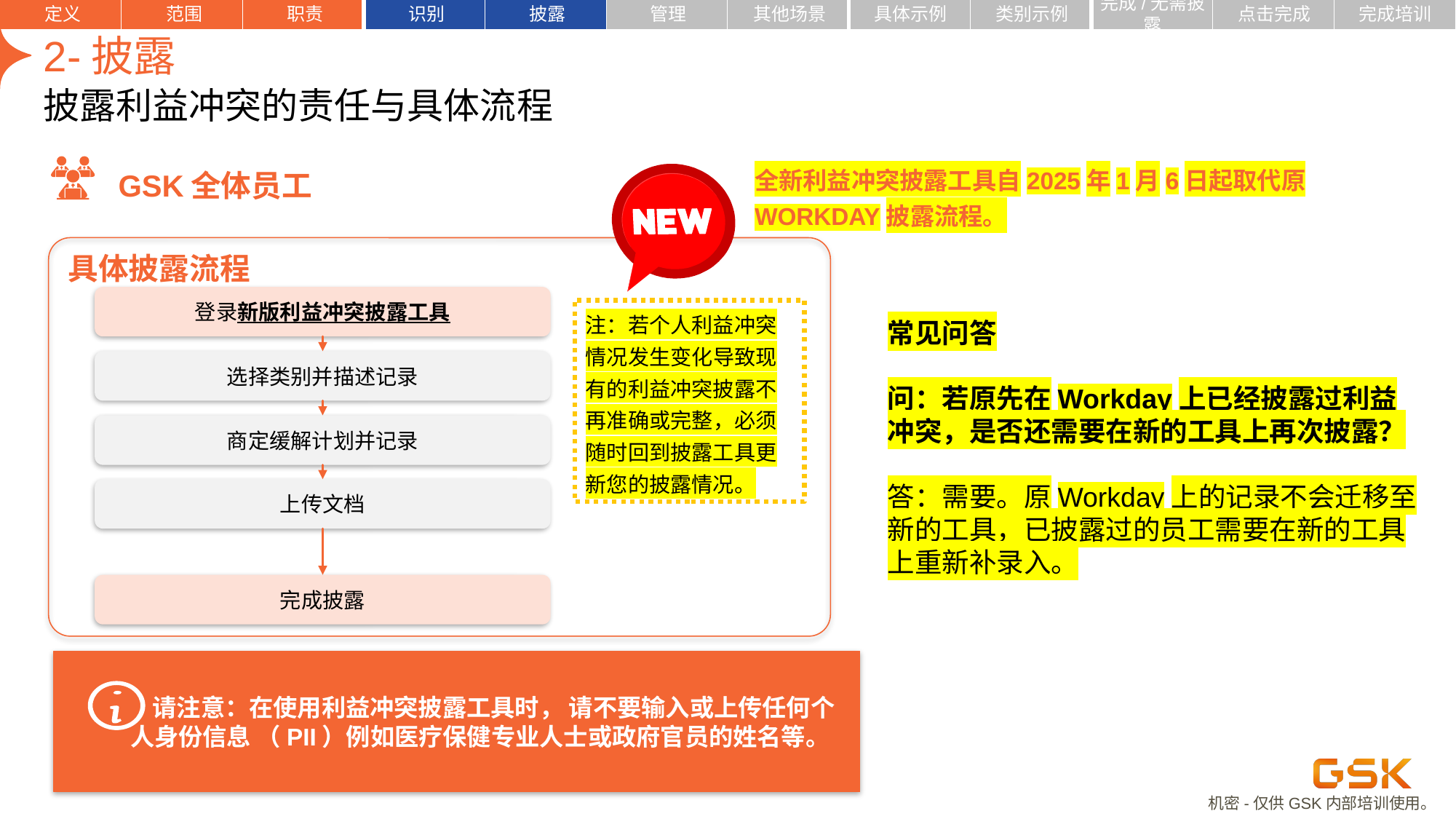

定义
范围
职责
识别
披露
管理
其他场景
具体示例
类别示例
点击完成
完成培训
完成/无需披露
|  |  |  |  |  |  |  |  |  |  |  |  |
| --- | --- | --- | --- | --- | --- | --- | --- | --- | --- | --- | --- |
# 2-披露
披露利益冲突的责任与具体流程
全新利益冲突披露工具自2025年1月6日起取代原WORKDAY披露流程。
| GSK全体员工 |
| --- |

| 具体披露流程 |
| --- |
登录新版利益冲突披露工具
选择类别并描述记录
商定缓解计划并记录
上传文档
完成披露
注：若个人利益冲突情况发生变化导致现有的利益冲突披露不再准确或完整，必须随时回到披露工具更新您的披露情况。
常见问答

问：若原先在Workday上已经披露过利益冲突，是否还需要在新的工具上再次披露？

答：需要。原Workday上的记录不会迁移至新的工具，已披露过的员工需要在新的工具上重新补录入。
   请注意：在使用利益冲突披露工具时， 请不要输入或上传任何个人身份信息 （PII）例如医疗保健专业人士或政府官员的姓名等。